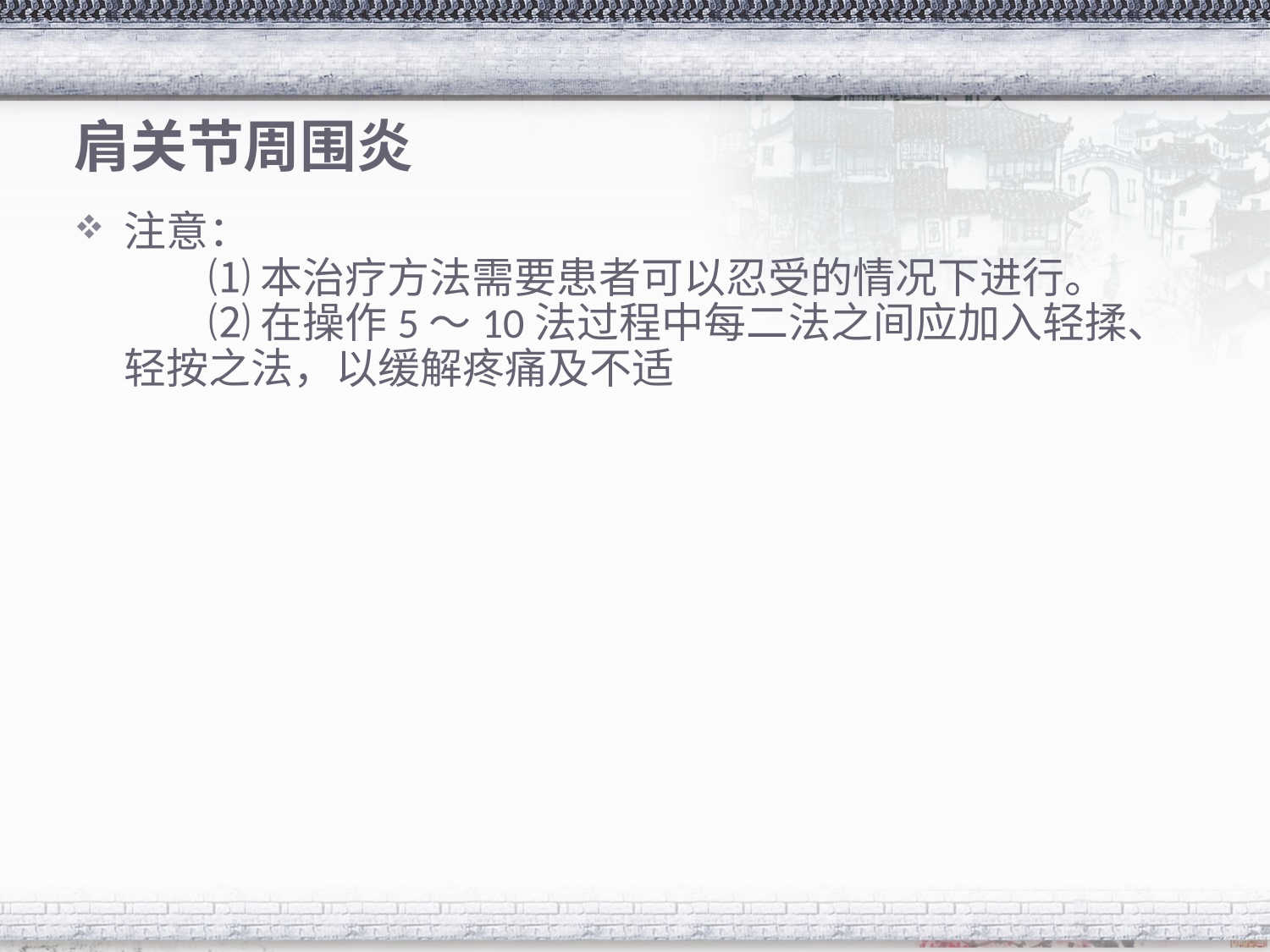

# 肩关节周围炎
注意：
　　⑴ 本治疗方法需要患者可以忍受的情况下进行。
　　⑵ 在操作5～10法过程中每二法之间应加入轻揉、轻按之法，以缓解疼痛及不适